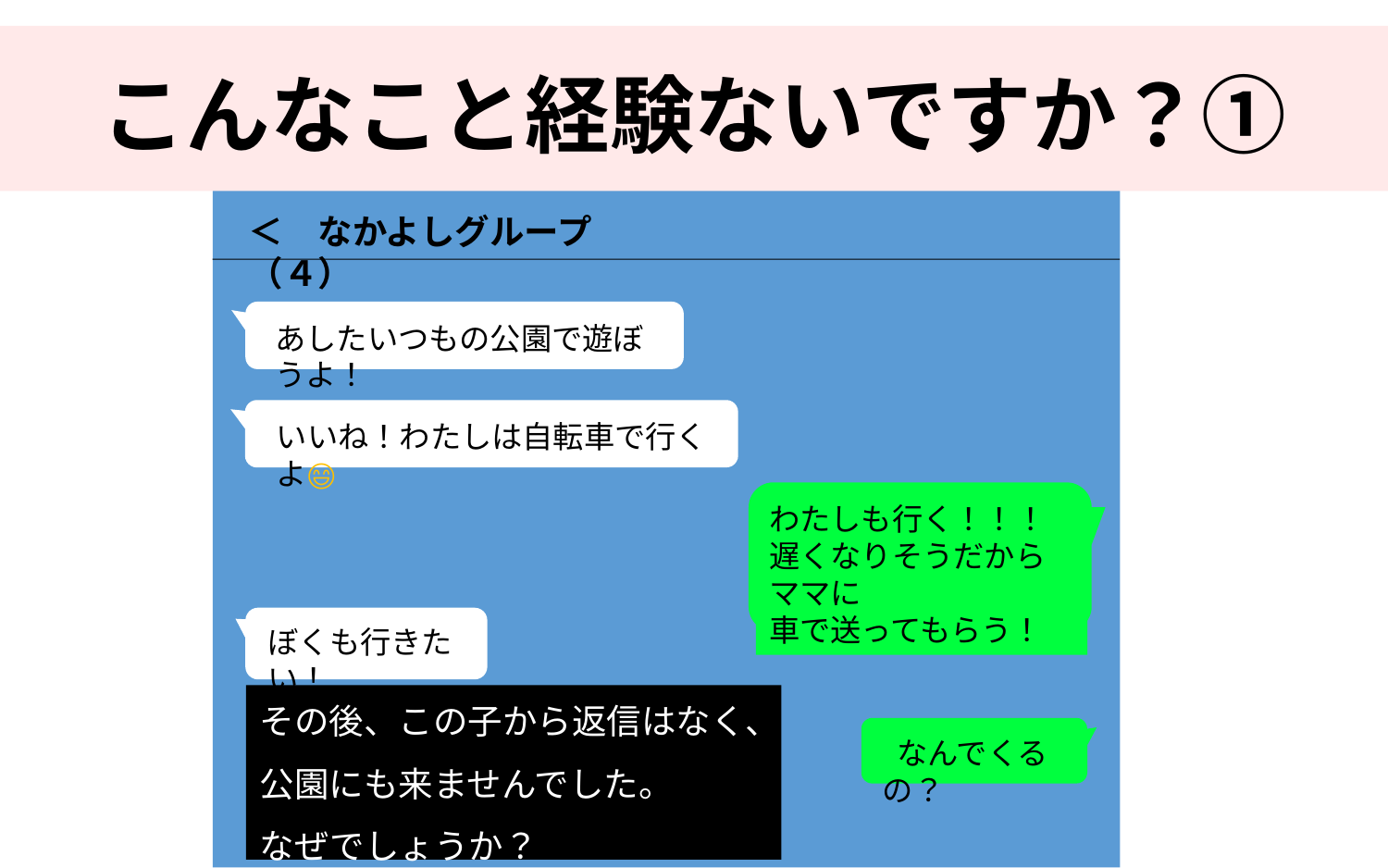

こんなこと経験ないですか？①

＜　なかよしグループ（４）

あしたいつもの公園で遊ぼうよ！

いいね！わたしは自転車で行くよ😄

わたしも行く！！！
遅くなりそうだからママに
車で送ってもらう！

ぼくも行きたい！
その後、この子から返信はなく、
公園にも来ませんでした。
なぜでしょうか？

 なんでくるの？